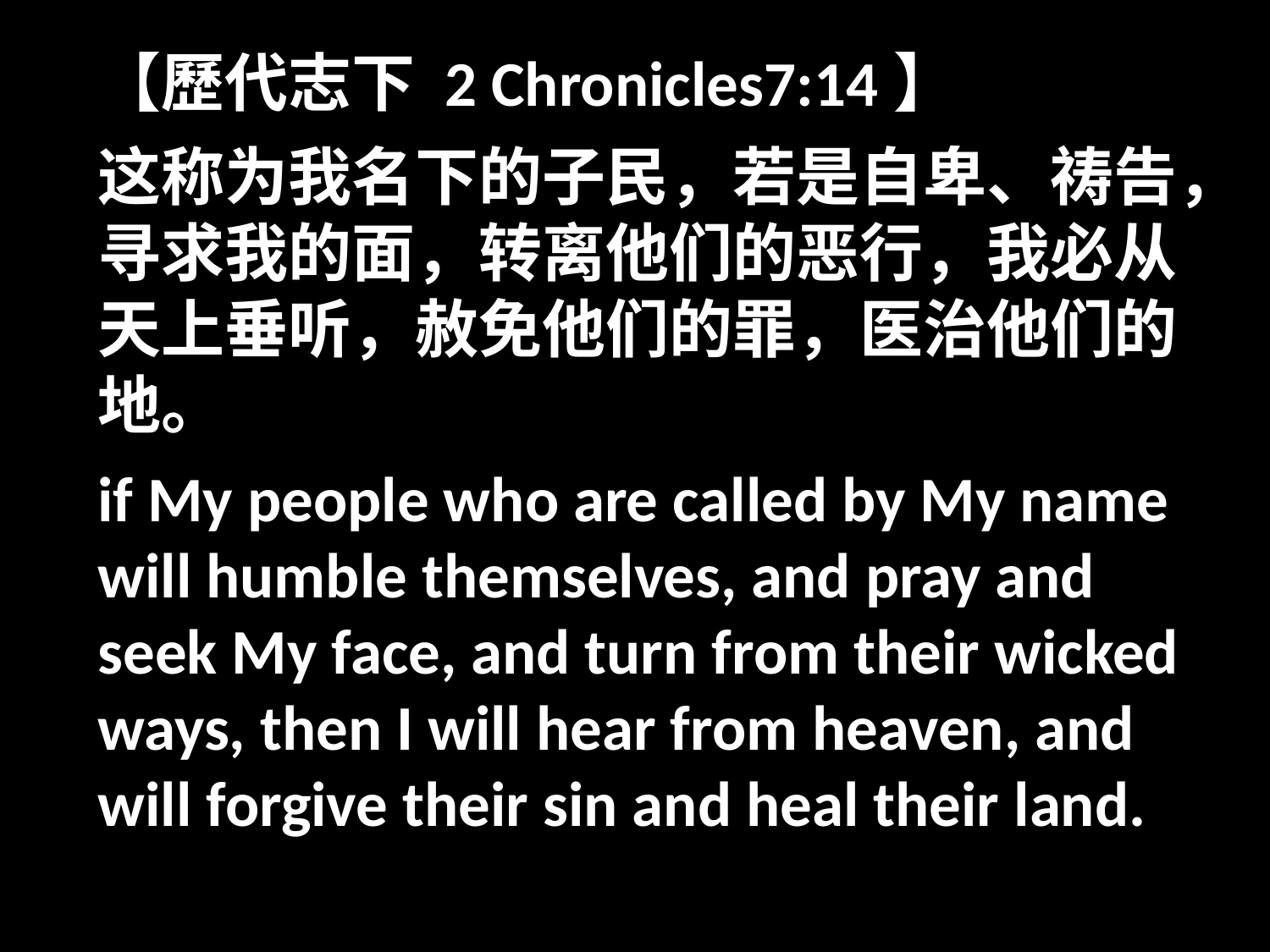

【歷代志下 2 Chronicles7:14】
这称为我名下的子民，若是自卑、祷告，寻求我的面，转离他们的恶行，我必从天上垂听，赦免他们的罪，医治他们的地。
if My people who are called by My name will humble themselves, and pray and seek My face, and turn from their wicked ways, then I will hear from heaven, and will forgive their sin and heal their land.